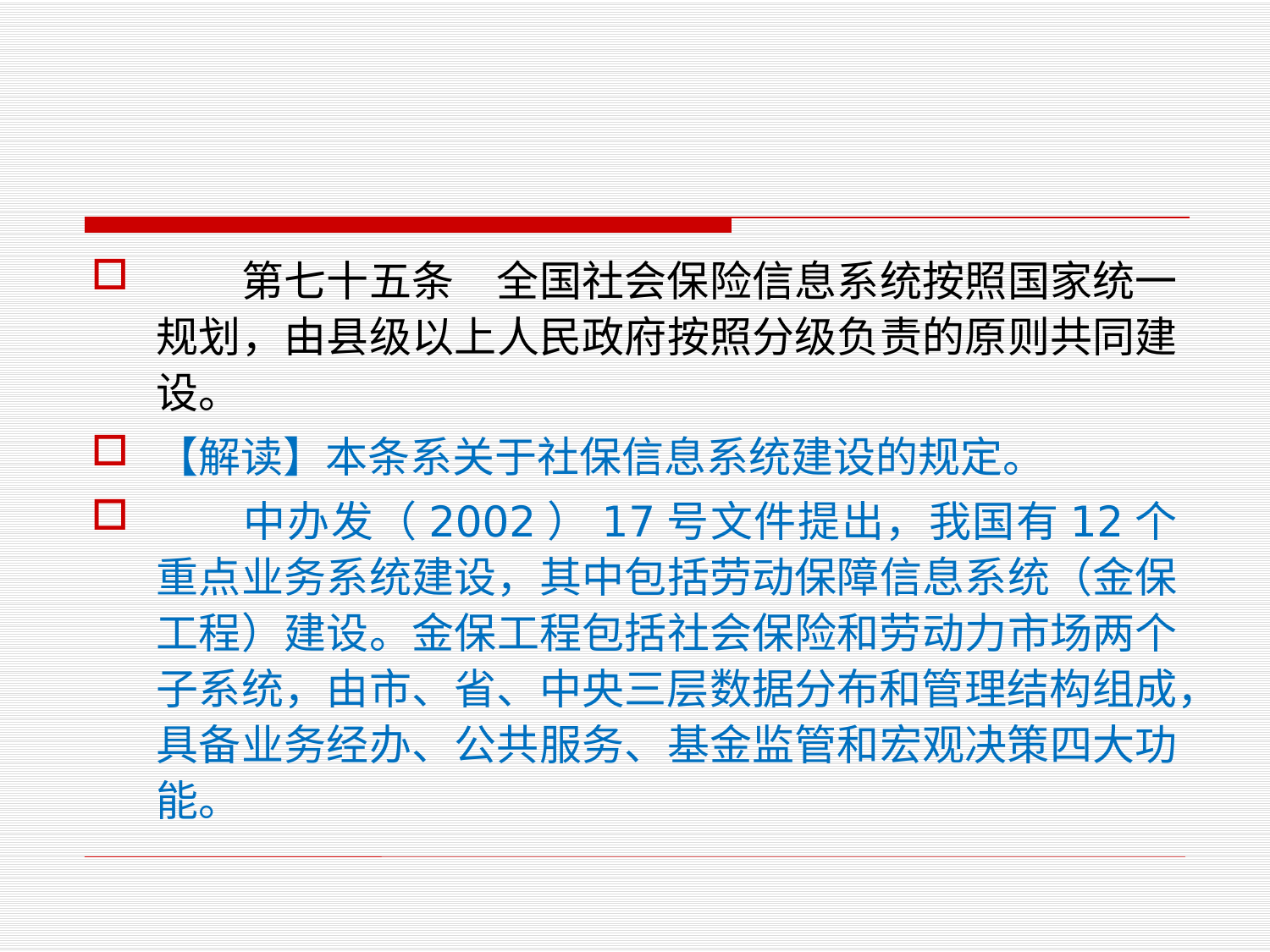

第七十五条　全国社会保险信息系统按照国家统一规划，由县级以上人民政府按照分级负责的原则共同建设。
【解读】本条系关于社保信息系统建设的规定。
　　中办发（2002）17号文件提出，我国有12个重点业务系统建设，其中包括劳动保障信息系统（金保工程）建设。金保工程包括社会保险和劳动力市场两个子系统，由市、省、中央三层数据分布和管理结构组成，具备业务经办、公共服务、基金监管和宏观决策四大功能。